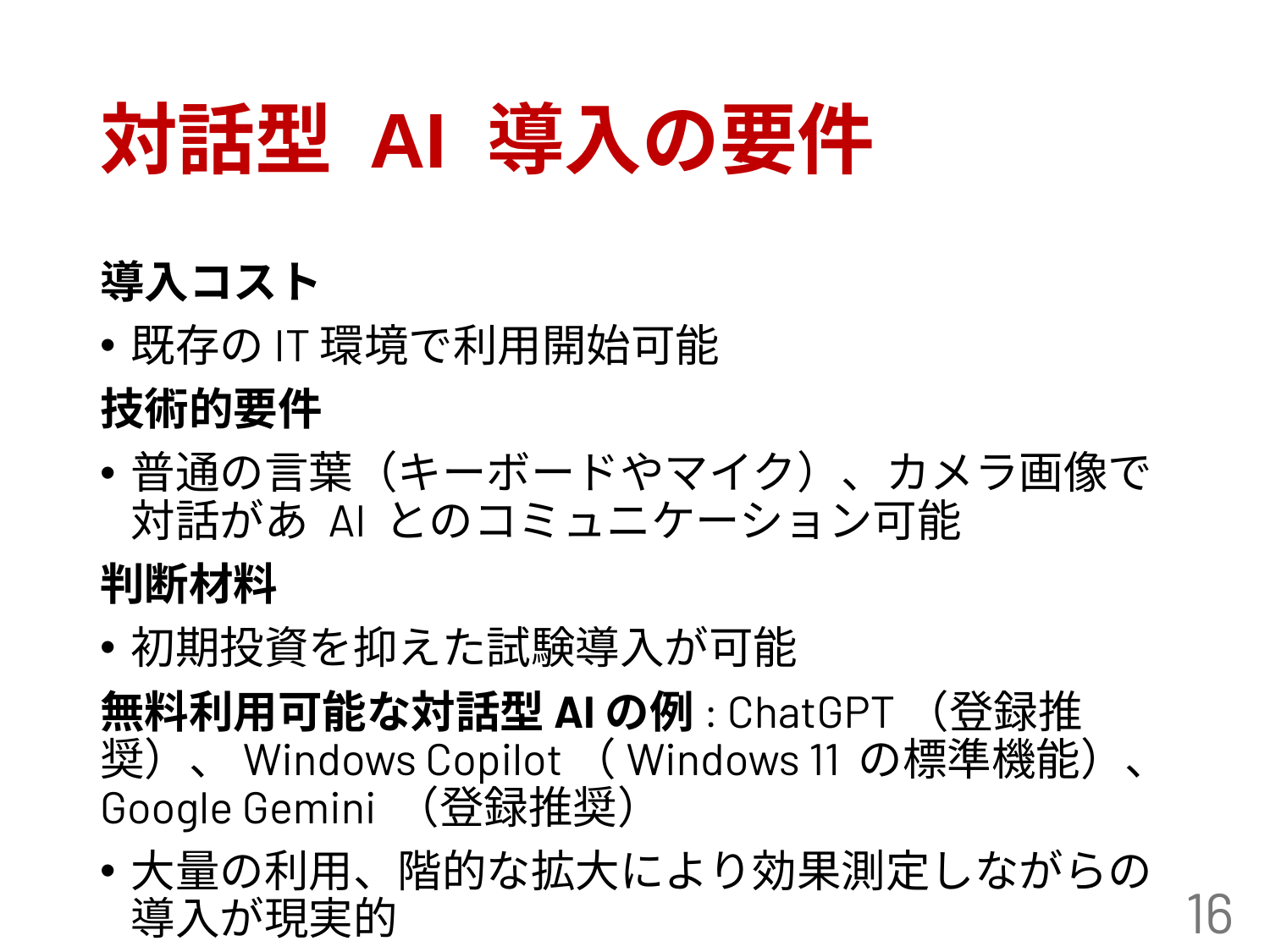

# 対話型 AI 導入の要件
導入コスト
既存のIT環境で利用開始可能
技術的要件
普通の言葉（キーボードやマイク）、カメラ画像で対話があ AI とのコミュニケーション可能
判断材料
初期投資を抑えた試験導入が可能
無料利用可能な対話型AIの例: ChatGPT（登録推奨）、Windows Copilot（Windows 11 の標準機能）、Google Gemini （登録推奨）
大量の利用、階的な拡大により効果測定しながらの導入が現実的

16